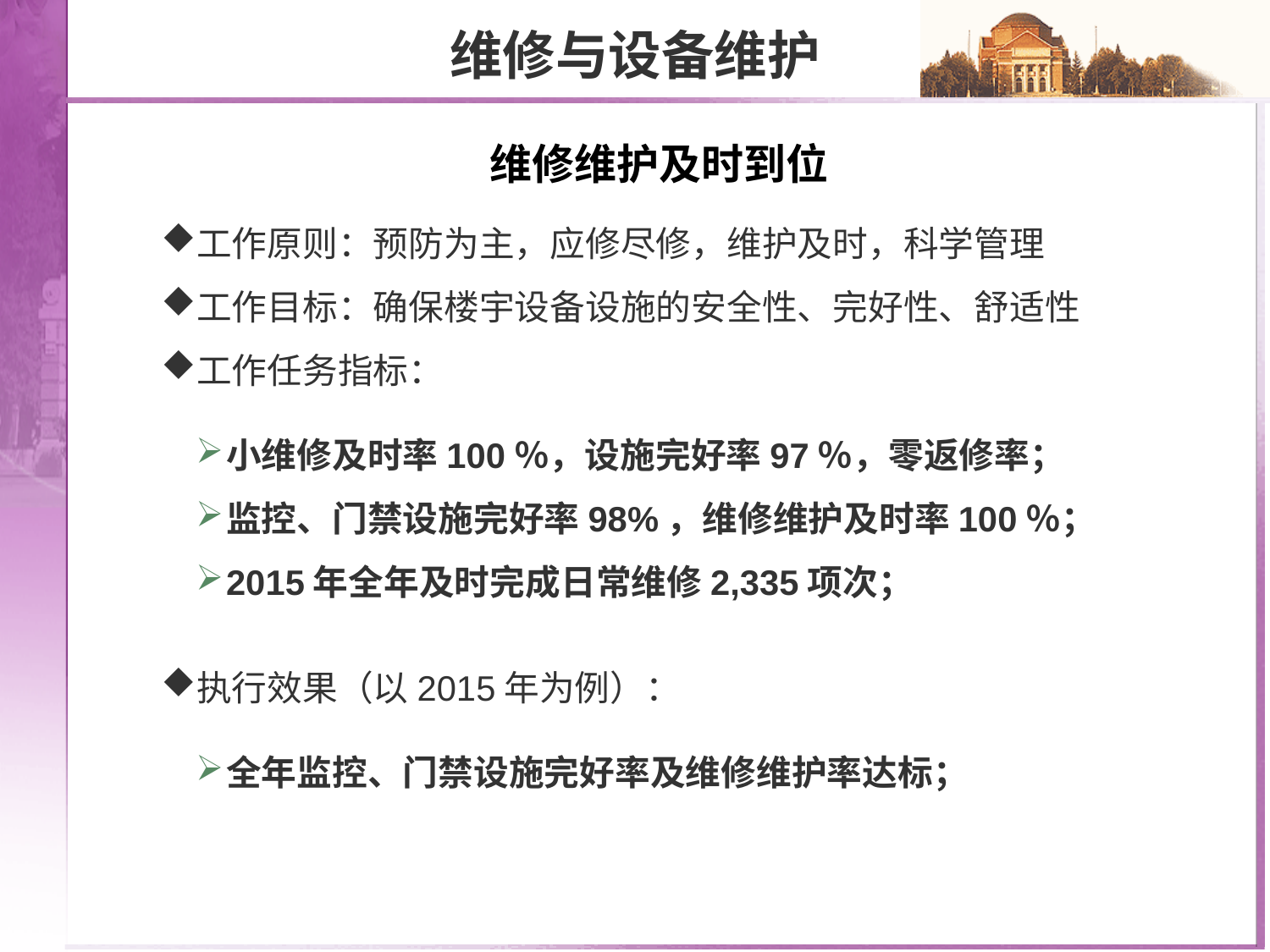

维修与设备维护
维修维护及时到位

工作原则：预防为主，应修尽修，维护及时，科学管理
工作目标：确保楼宇设备设施的安全性、完好性、舒适性
工作任务指标：

执行效果（以2015年为例）：

小维修及时率100％，设施完好率97％，零返修率；
监控、门禁设施完好率98%，维修维护及时率100％；
2015年全年及时完成日常维修2,335项次；

全年监控、门禁设施完好率及维修维护率达标；